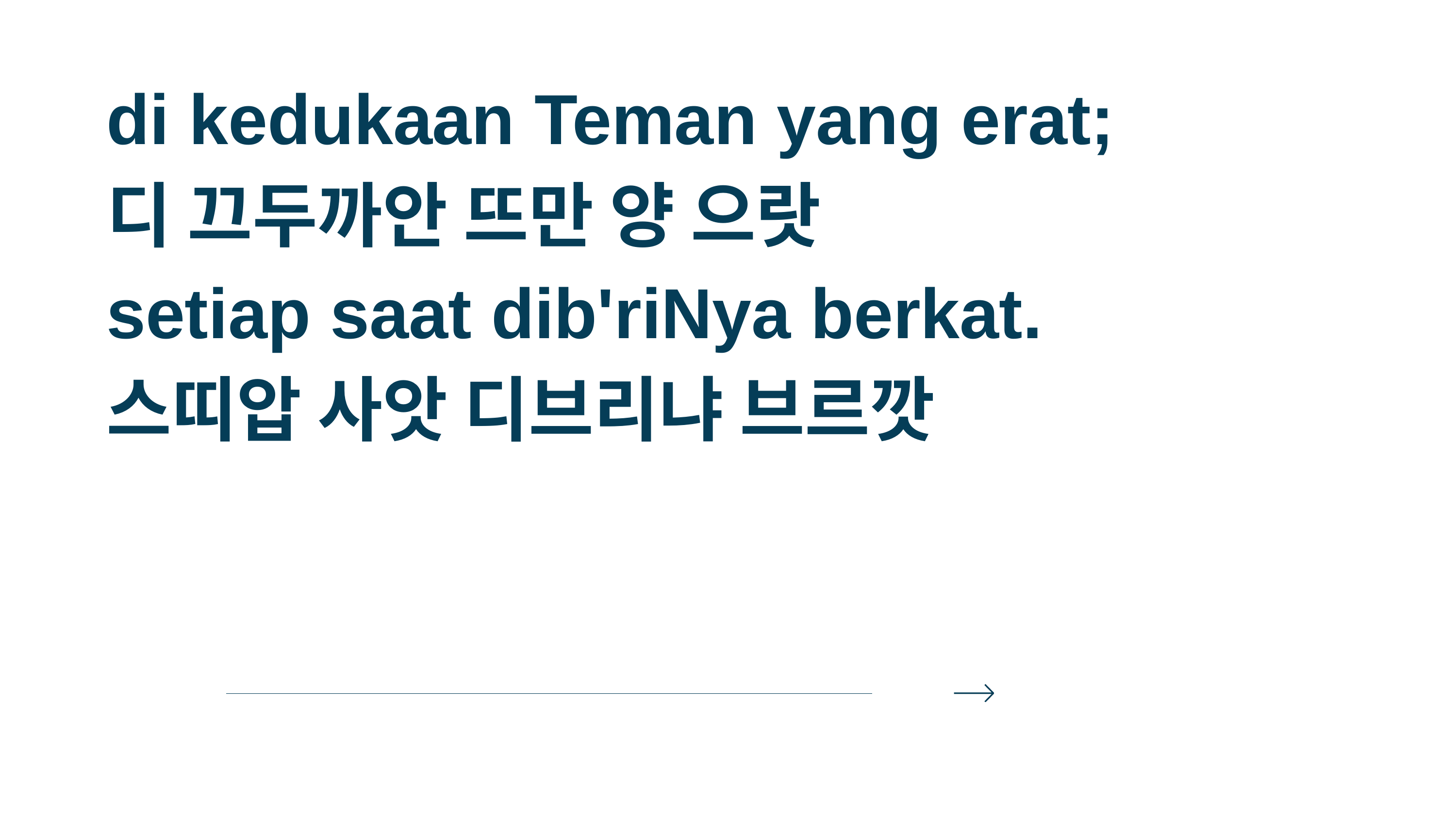

di kedukaan Teman yang erat;
디 끄두까안 뜨만 양 으랏
setiap saat dib'riNya berkat.
스띠압 사앗 디브리냐 브르깟